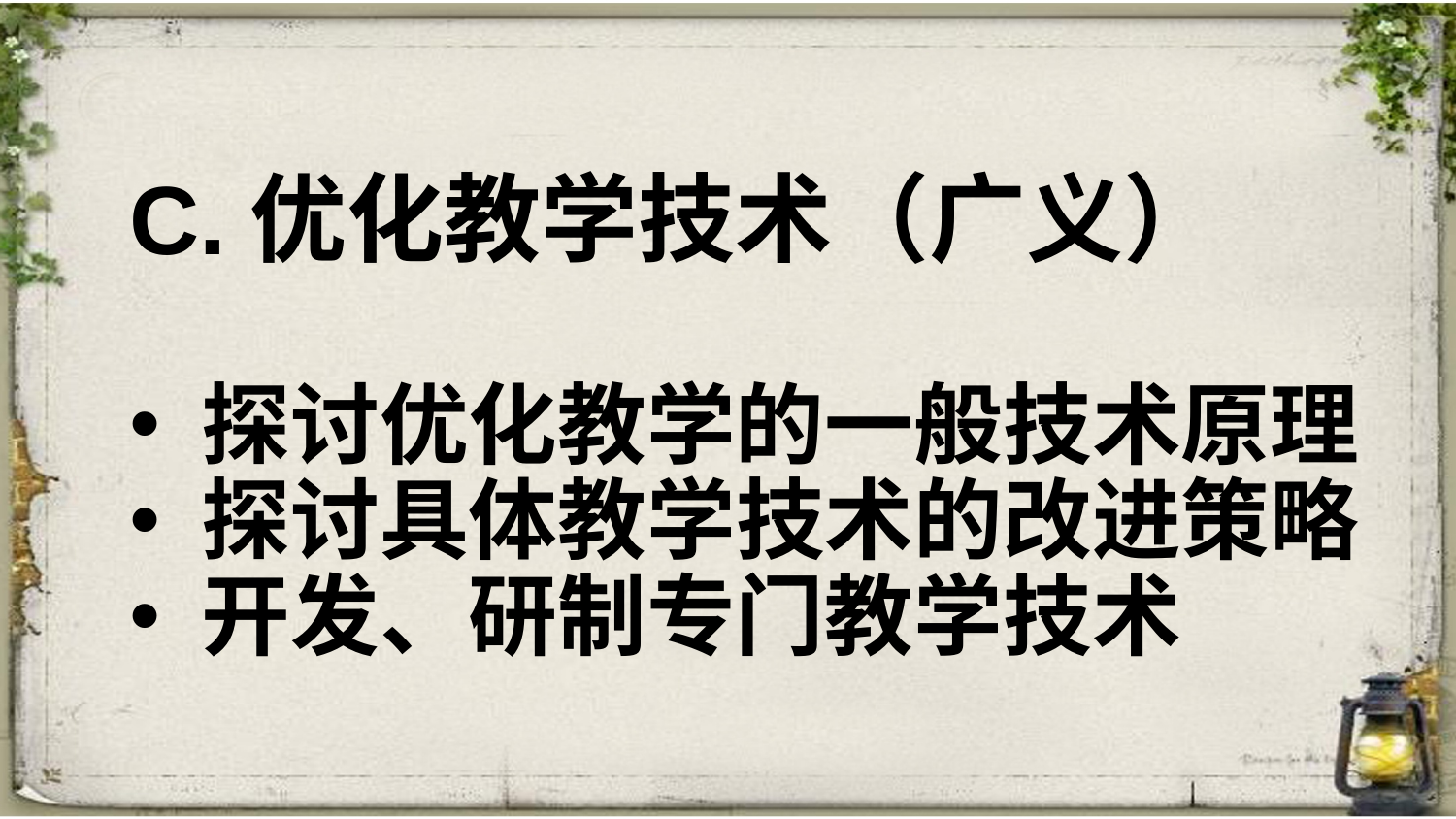

C.优化教学技术（广义）

 探讨优化教学的一般技术原理
 探讨具体教学技术的改进策略
 开发、研制专门教学技术